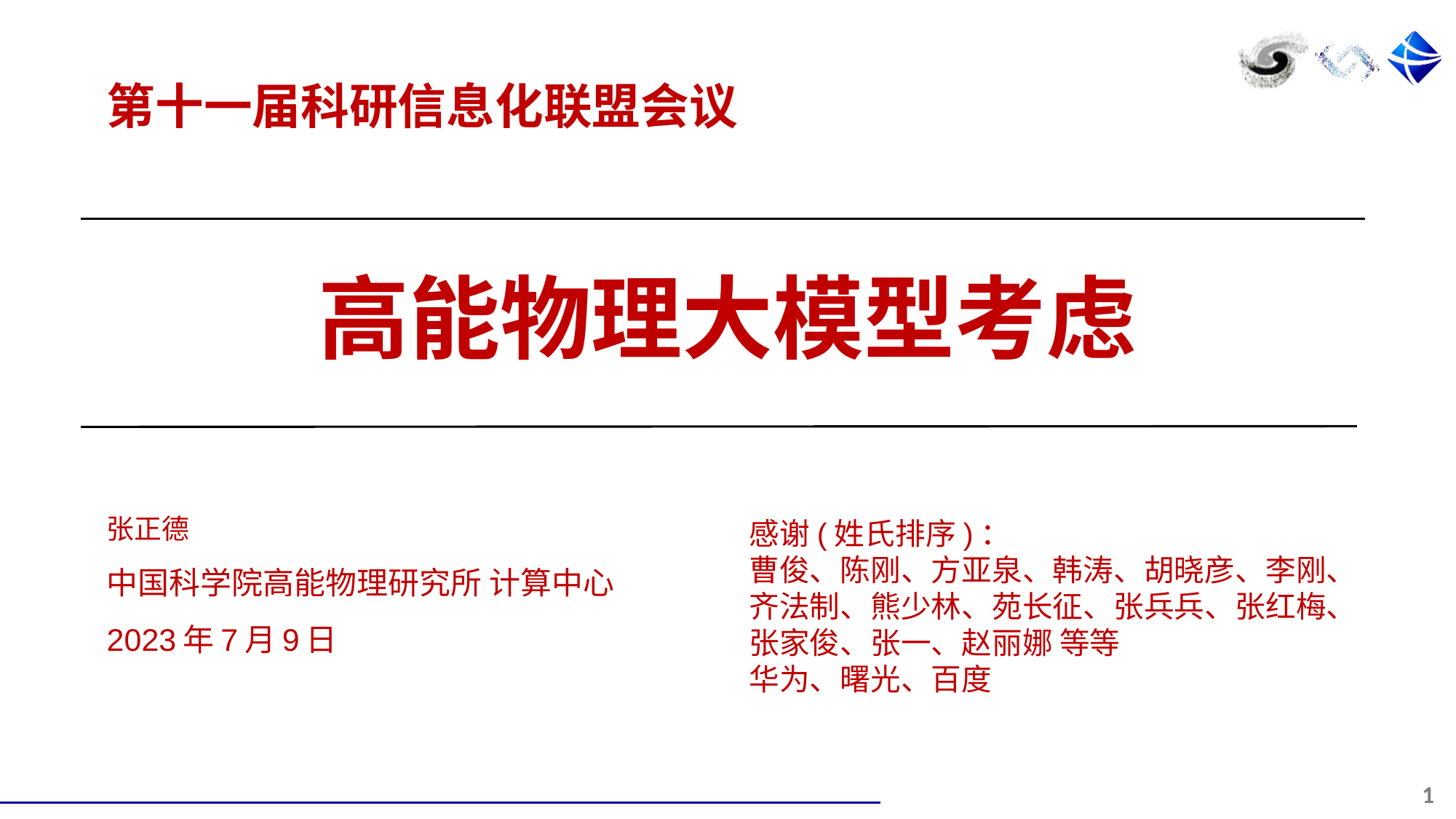

第十一届科研信息化联盟会议
# 高能物理大模型考虑
张正德
感谢(姓氏排序)：
曹俊、陈刚、方亚泉、韩涛、胡晓彦、李刚、齐法制、熊少林、苑长征、张兵兵、张红梅、张家俊、张一、赵丽娜 等等
华为、曙光、百度

中国科学院高能物理研究所 计算中心
2023年7月9日